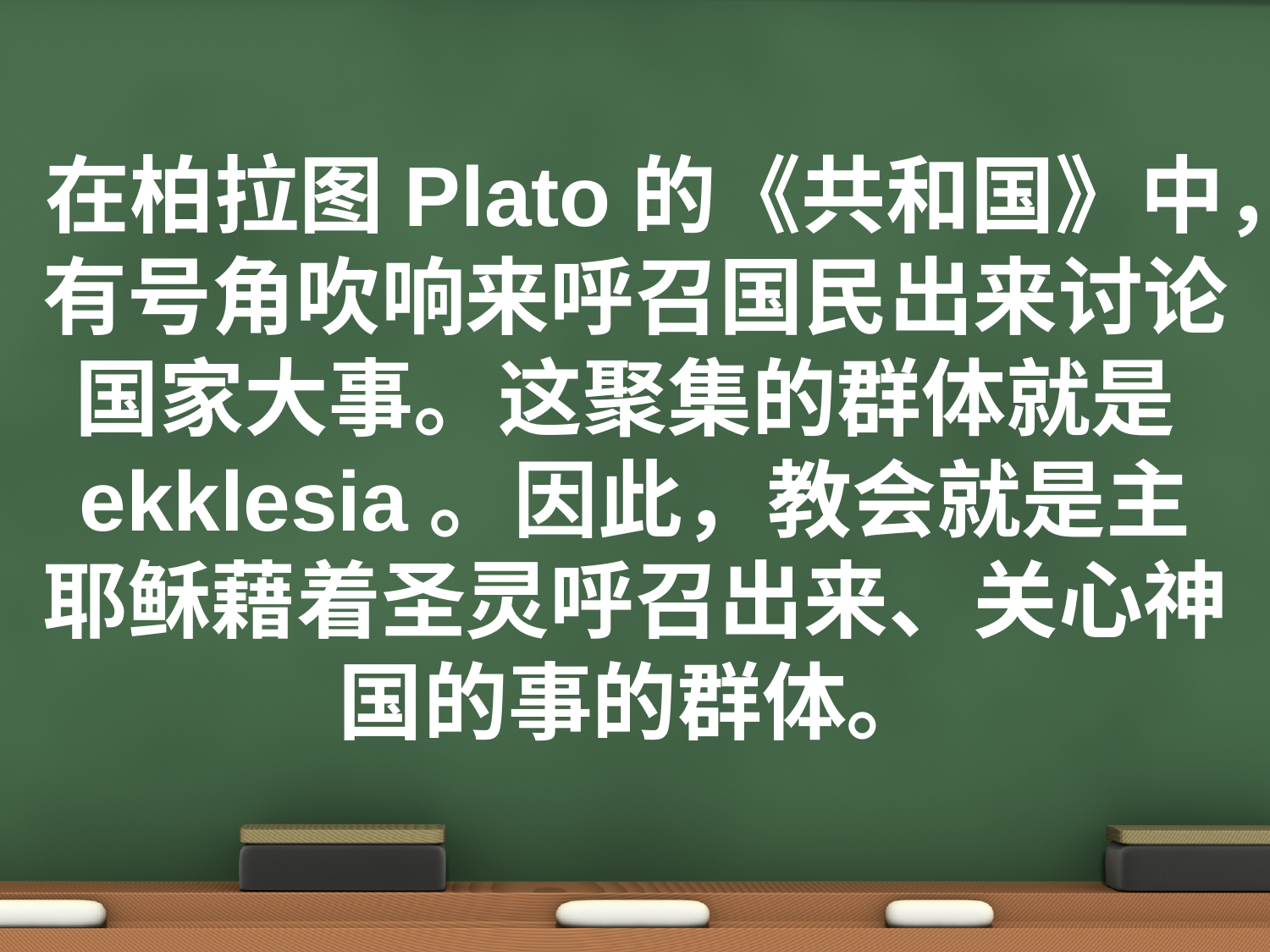

在柏拉图Plato的《共和国》中，有号角吹响来呼召国民出来讨论国家大事。这聚集的群体就是ekklesia。因此，教会就是主耶稣藉着圣灵呼召出来、关心神国的事的群体。